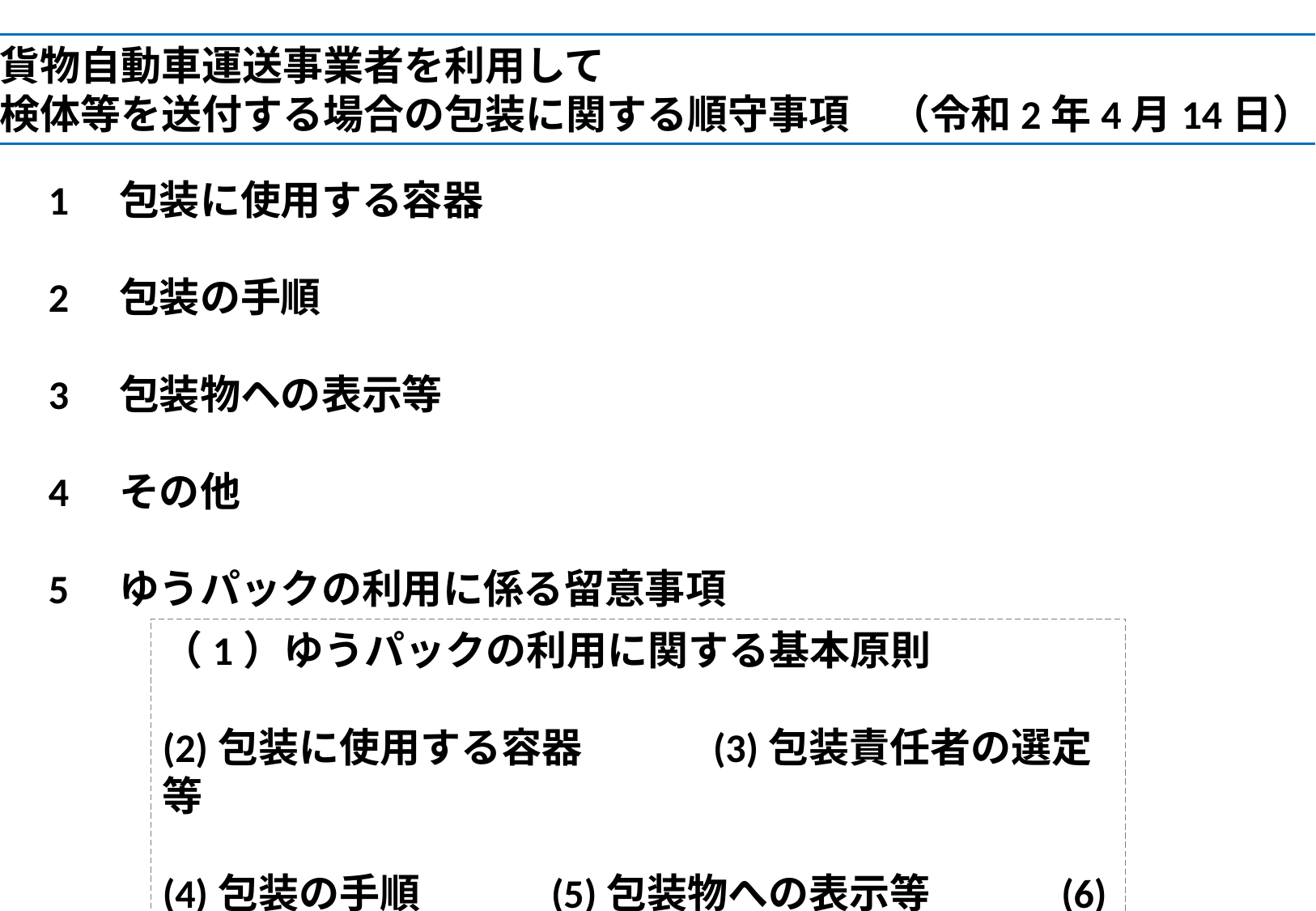

貨物自動車運送事業者を利用して
検体等を送付する場合の包装に関する順守事項　（令和2年4月14日）
1　包装に使用する容器

2　包装の手順

3　包装物ヘの表示等

4　その他

5　ゆうパックの利用に係る留意事項
（1）ゆうパックの利用に関する基本原則

(2)包装に使用する容器　　　(3)包装責任者の選定等

(4)包装の手順　　　(5)包装物への表示等　　　(6)その他